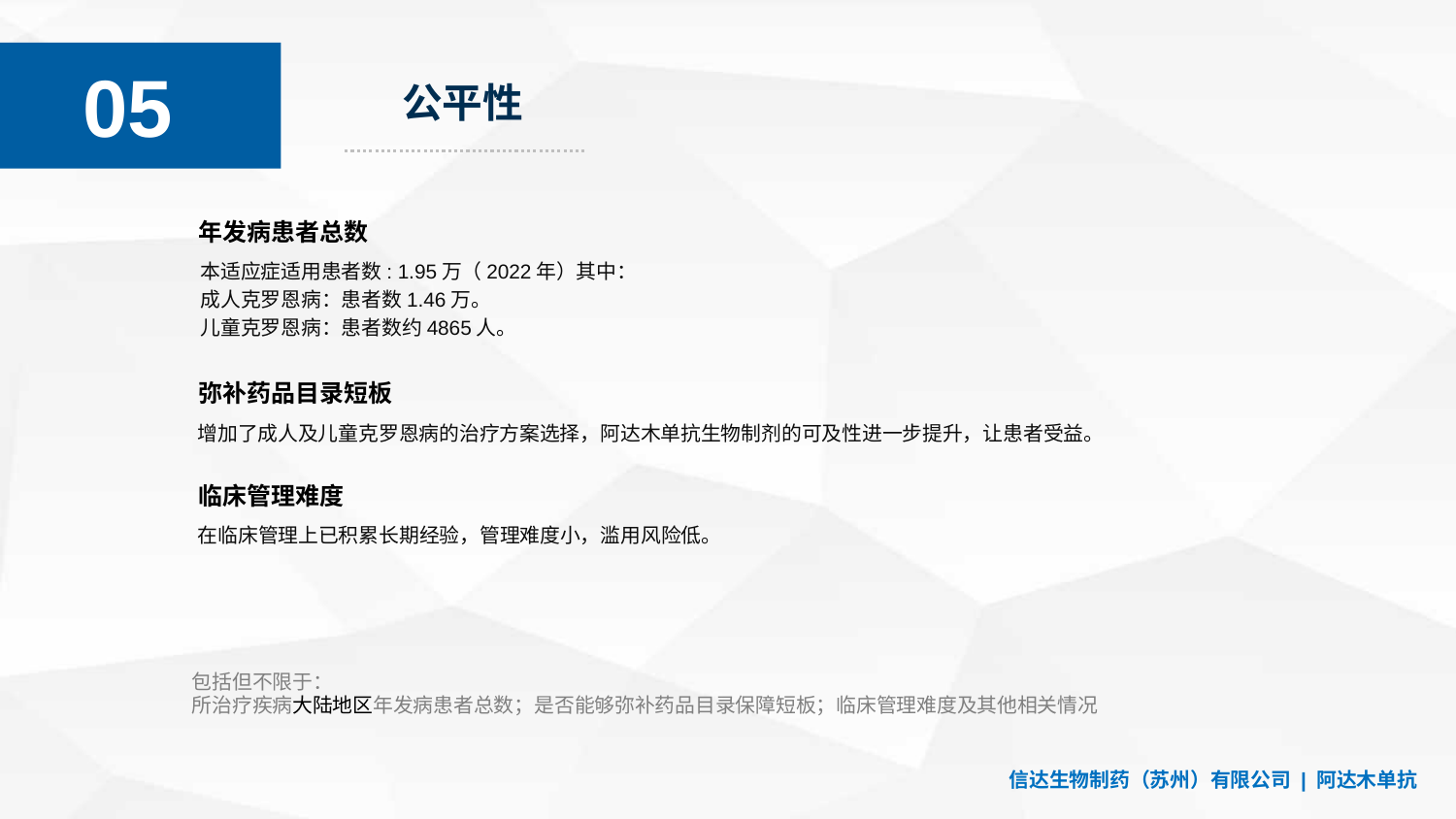

05
01
公平性
年发病患者总数
本适应症适用患者数: 1.95万（2022年）其中：
成人克罗恩病：患者数1.46万。
儿童克罗恩病：患者数约4865人。

弥补药品目录短板
增加了成人及儿童克罗恩病的治疗方案选择，阿达木单抗生物制剂的可及性进一步提升，让患者受益。

临床管理难度
在临床管理上已积累长期经验，管理难度小，滥用风险低。

包括但不限于：
所治疗疾病大陆地区年发病患者总数；是否能够弥补药品目录保障短板；临床管理难度及其他相关情况
信达生物制药（苏州）有限公司 | 阿达木单抗